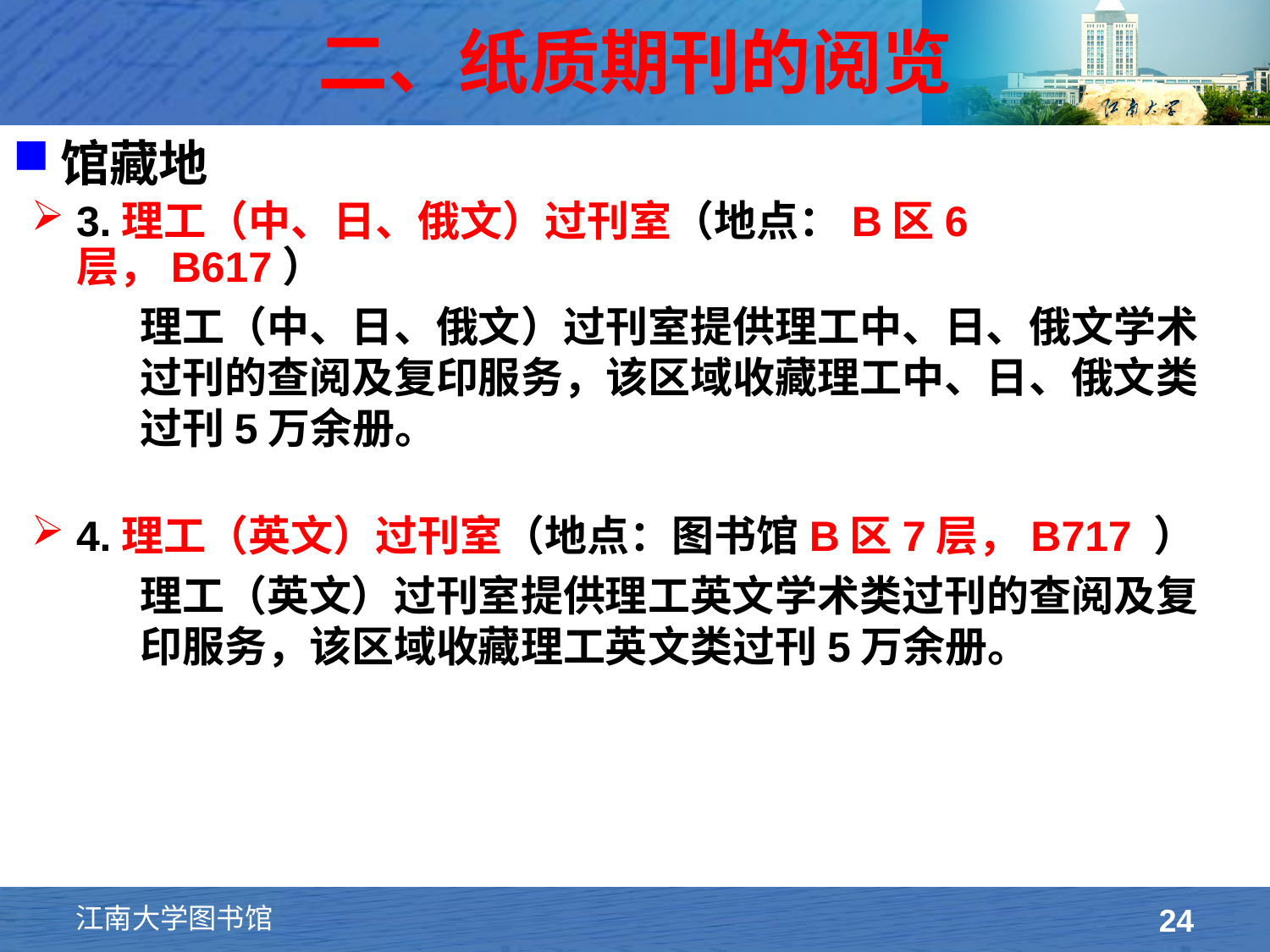

# 二、纸质期刊的阅览
馆藏地
3.理工（中、日、俄文）过刊室（地点：B区6层，B617）
理工（中、日、俄文）过刊室提供理工中、日、俄文学术过刊的查阅及复印服务，该区域收藏理工中、日、俄文类过刊5万余册。

4.理工（英文）过刊室（地点：图书馆B区7层，B717 ）
理工（英文）过刊室提供理工英文学术类过刊的查阅及复印服务，该区域收藏理工英文类过刊5万余册。